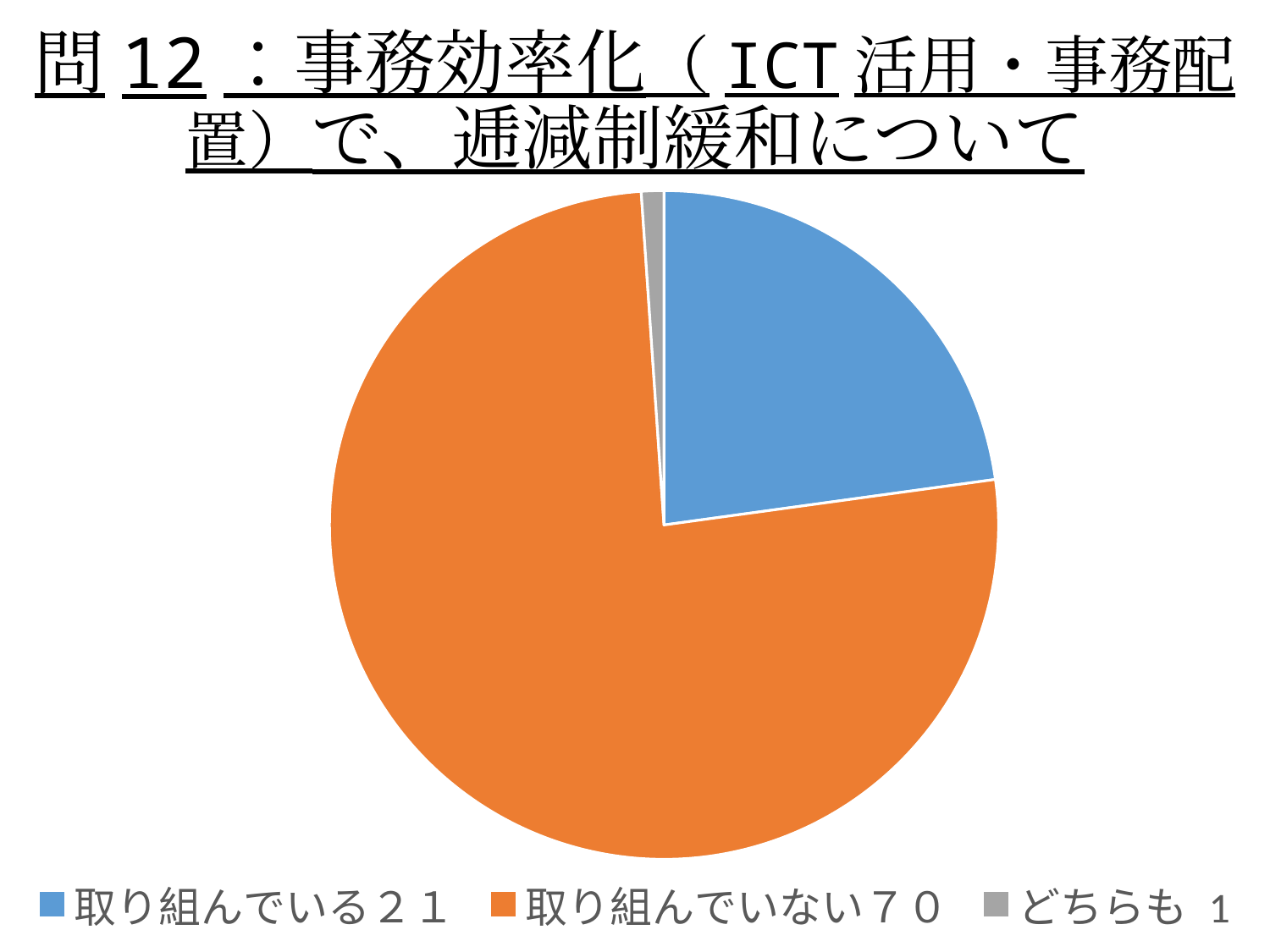

# 問12：事務効率化（ICT活用・事務配置）で、逓減制緩和について

### Chart

| Category |  |
|---|---|
| 取り組んでいる２１ | 21.0 |
| 取り組んでいない７０ | 70.0 |
| どちらも 1 | 1.0 |